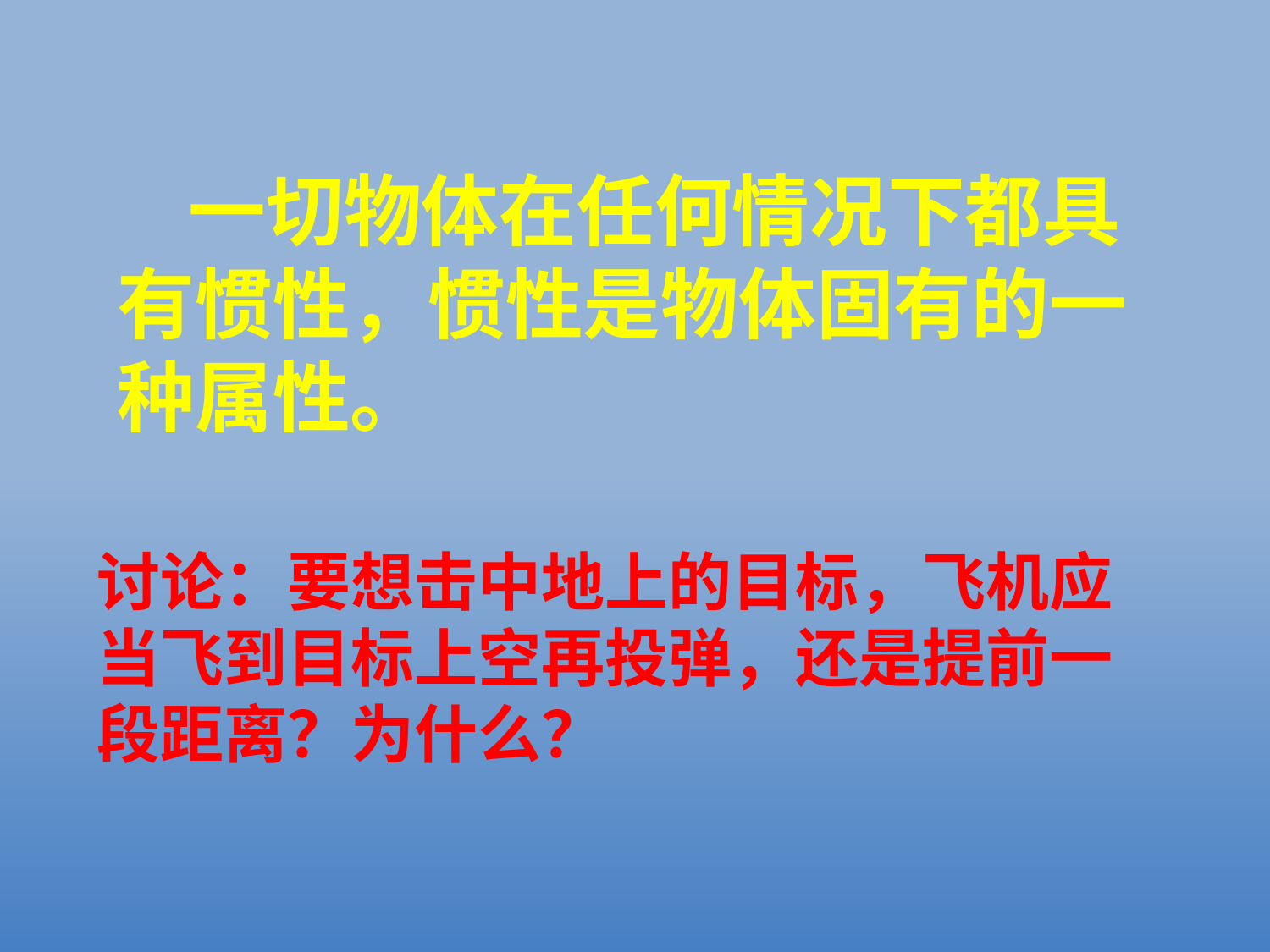

一切物体在任何情况下都具有惯性，惯性是物体固有的一种属性。
讨论：要想击中地上的目标，飞机应当飞到目标上空再投弹，还是提前一段距离？为什么？